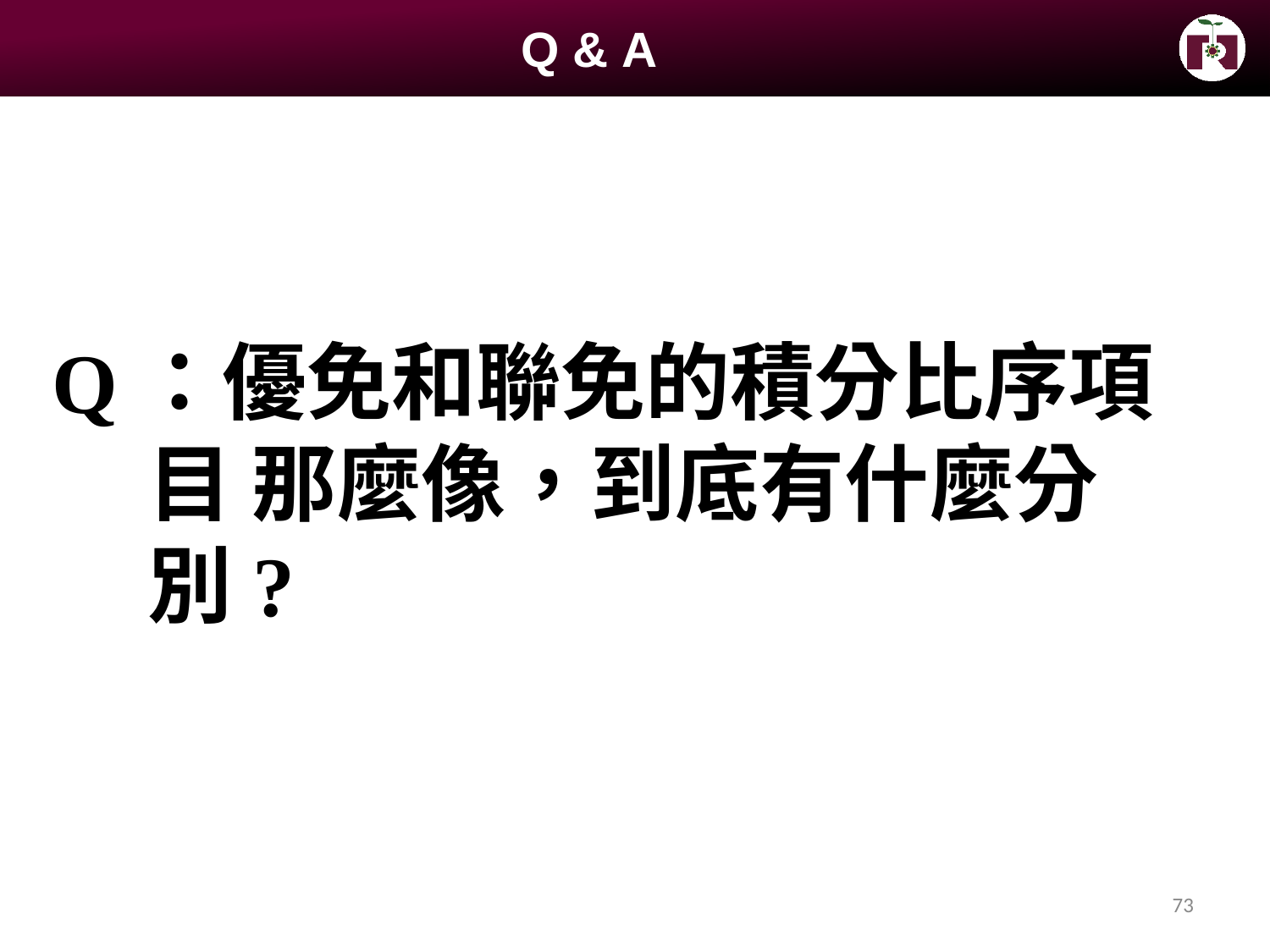

Q & A
# Q：優免和聯免的積分比序項目 那麼像，到底有什麼分別?
73